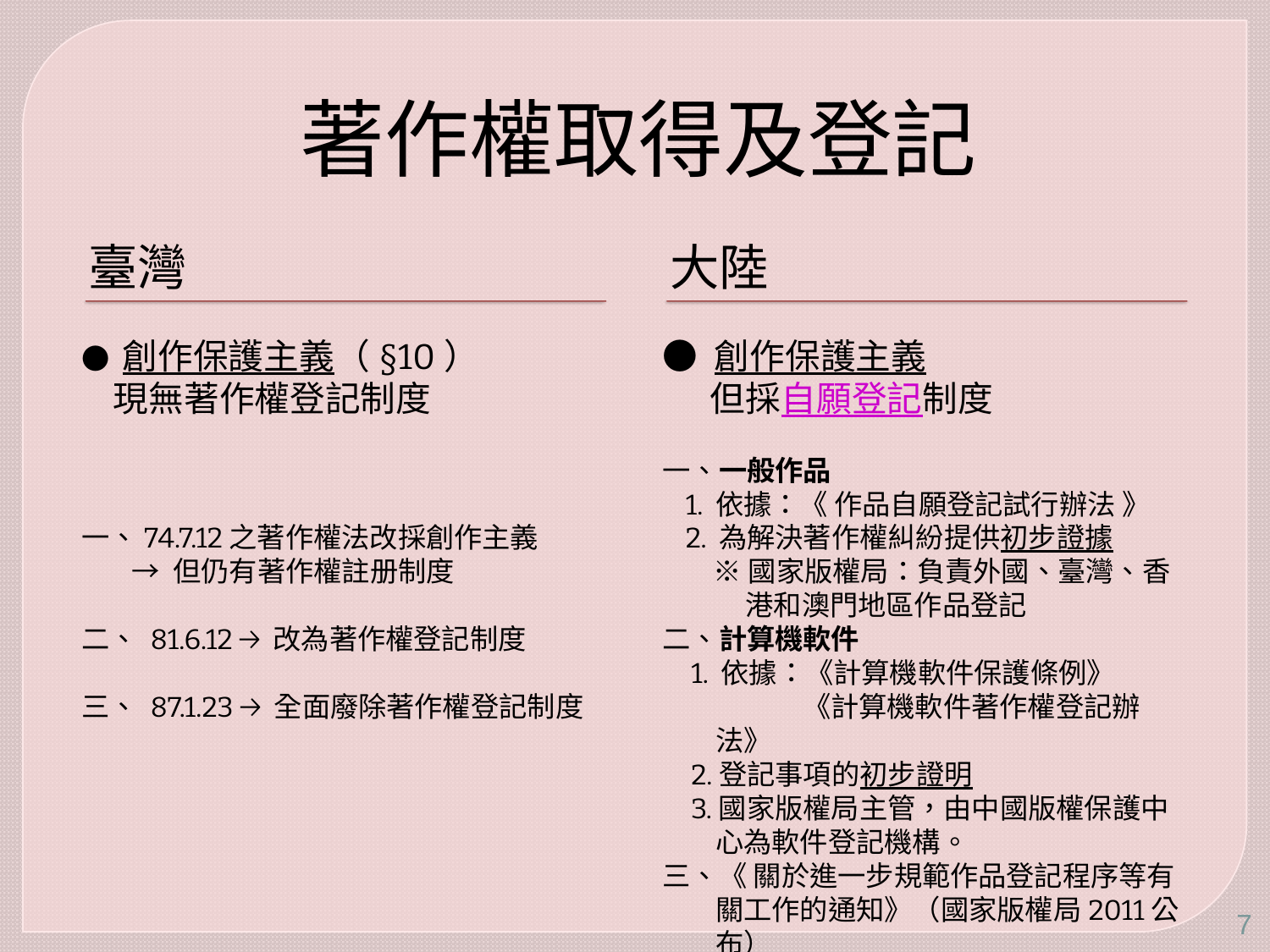

# 著作權取得及登記
臺灣
大陸
● 創作保護主義（§10）
   現無著作權登記制度

一、74.7.12之著作權法改採創作主義
        → 但仍有著作權註册制度

二、 81.6.12 → 改為著作權登記制度

三、 87.1.23 → 全面廢除著作權登記制度

● 創作保護主義
     但採自願登記制度

一、一般作品
    1. 依據：《 作品自願登記試行辦法 》
    2. 為解決著作權糾紛提供初步證據
        ※國家版權局：負責外國、臺灣、香
            港和澳門地區作品登記
二、計算機軟件
     1. 依據：《計算機軟件保護條例》
                     《計算機軟件著作權登記辦法》
     2.登記事項的初步證明
     3.國家版權局主管，由中國版權保護中心為軟件登記機構。
三、《 關於進一步規範作品登記程序等有關工作的通知》（國家版權局2011公布）

7